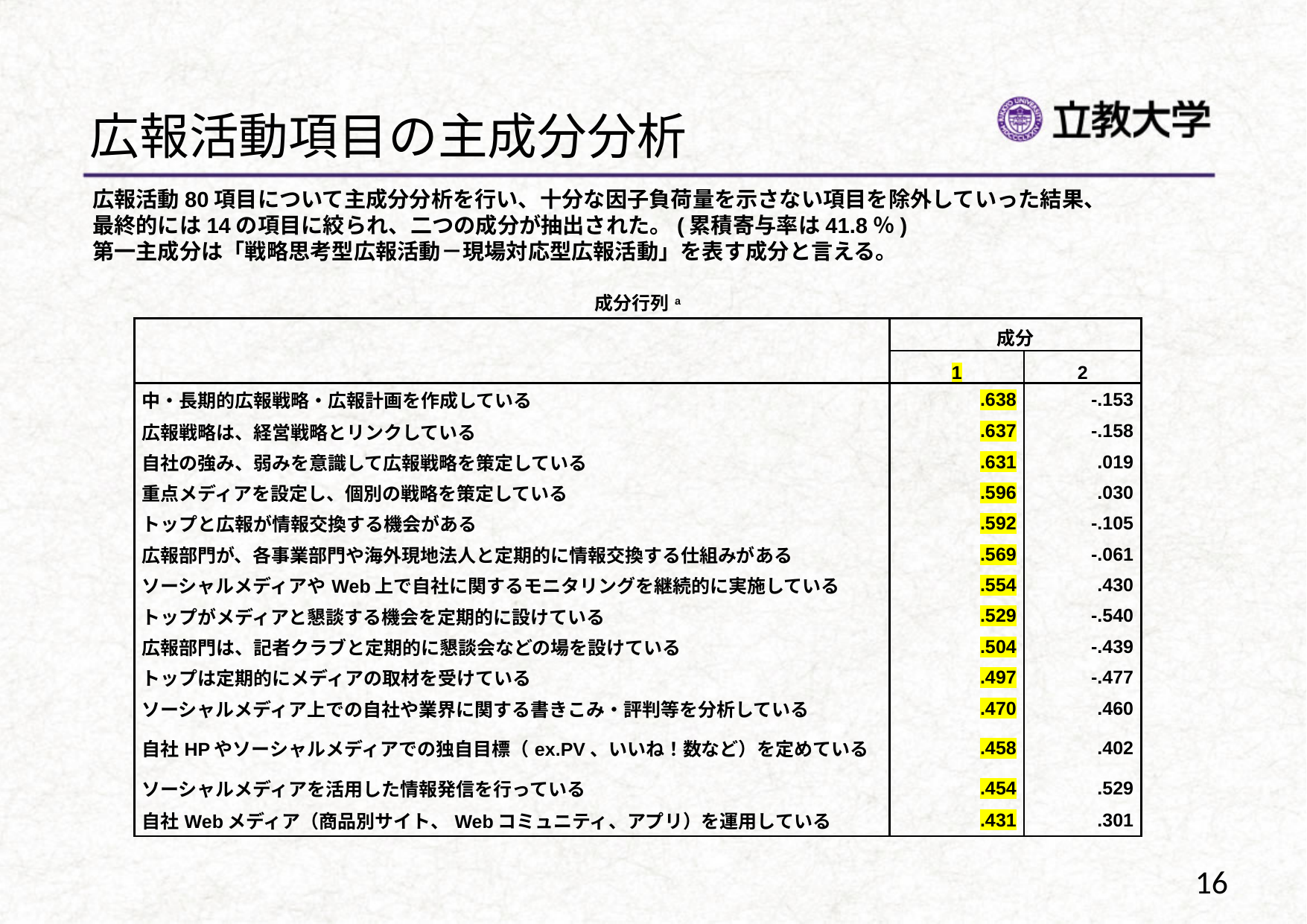

# 広報活動項目の主成分分析
広報活動80項目について主成分分析を行い、十分な因子負荷量を示さない項目を除外していった結果、
最終的には14の項目に絞られ、二つの成分が抽出された。(累積寄与率は41.8％)
第一主成分は「戦略思考型広報活動－現場対応型広報活動」を表す成分と言える。
| 成分行列a |  |  |
| --- | --- | --- |
|  | 成分 |  |
|  | 1 | 2 |
| 中・長期的広報戦略・広報計画を作成している | .638 | -.153 |
| 広報戦略は、経営戦略とリンクしている | .637 | -.158 |
| 自社の強み、弱みを意識して広報戦略を策定している | .631 | .019 |
| 重点メディアを設定し、個別の戦略を策定している | .596 | .030 |
| トップと広報が情報交換する機会がある | .592 | -.105 |
| 広報部門が、各事業部門や海外現地法人と定期的に情報交換する仕組みがある | .569 | -.061 |
| ソーシャルメディアやWeb上で自社に関するモニタリングを継続的に実施している | .554 | .430 |
| トップがメディアと懇談する機会を定期的に設けている | .529 | -.540 |
| 広報部門は、記者クラブと定期的に懇談会などの場を設けている | .504 | -.439 |
| トップは定期的にメディアの取材を受けている | .497 | -.477 |
| ソーシャルメディア上での自社や業界に関する書きこみ・評判等を分析している | .470 | .460 |
| 自社HPやソーシャルメディアでの独自目標（ex.PV、いいね！数など）を定めている | .458 | .402 |
| ソーシャルメディアを活用した情報発信を行っている | .454 | .529 |
| 自社Webメディア（商品別サイト、Webコミュニティ、アプリ）を運用している | .431 | .301 |
16